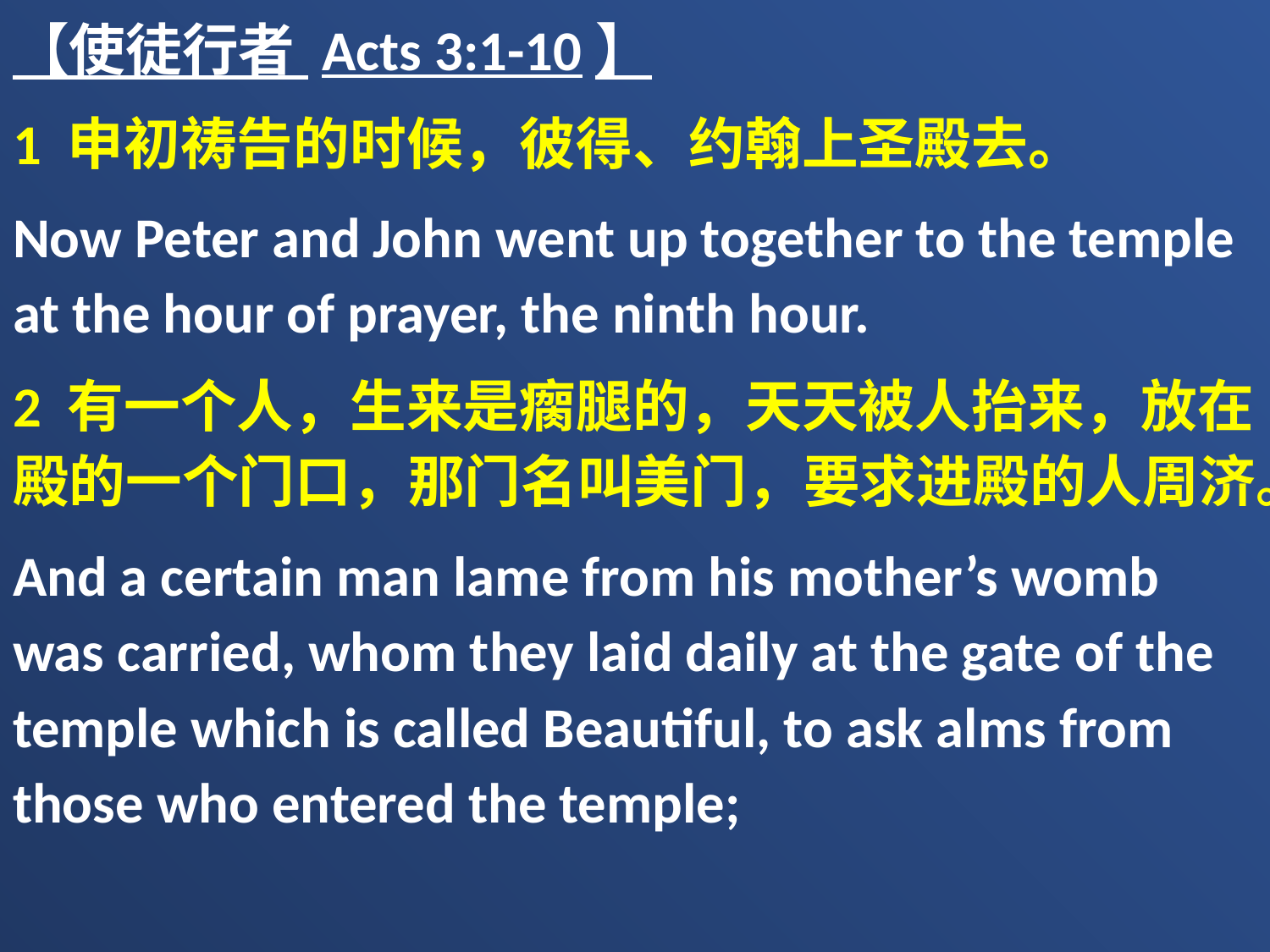

【使徒行者 Acts 3:1-10】
1 申初祷告的时候，彼得、约翰上圣殿去。
Now Peter and John went up together to the temple at the hour of prayer, the ninth hour.
2 有一个人，生来是瘸腿的，天天被人抬来，放在殿的一个门口，那门名叫美门，要求进殿的人周济。
And a certain man lame from his mother’s womb was carried, whom they laid daily at the gate of the temple which is called Beautiful, to ask alms from those who entered the temple;